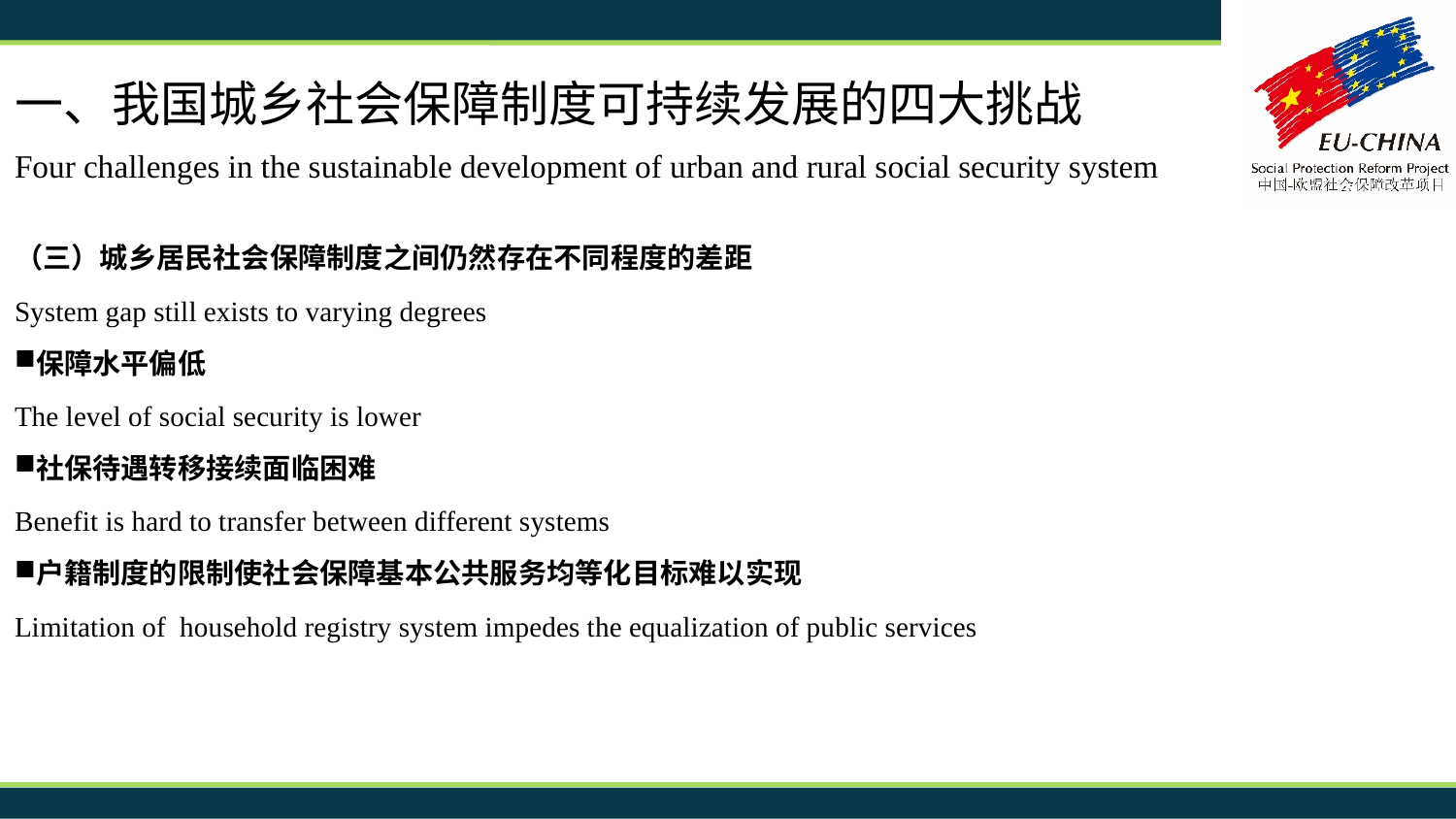

一、我国城乡社会保障制度可持续发展的四大挑战
Four challenges in the sustainable development of urban and rural social security system
（三）城乡居民社会保障制度之间仍然存在不同程度的差距
System gap still exists to varying degrees
保障水平偏低
The level of social security is lower
社保待遇转移接续面临困难
Benefit is hard to transfer between different systems
户籍制度的限制使社会保障基本公共服务均等化目标难以实现
Limitation of  household registry system impedes the equalization of public services